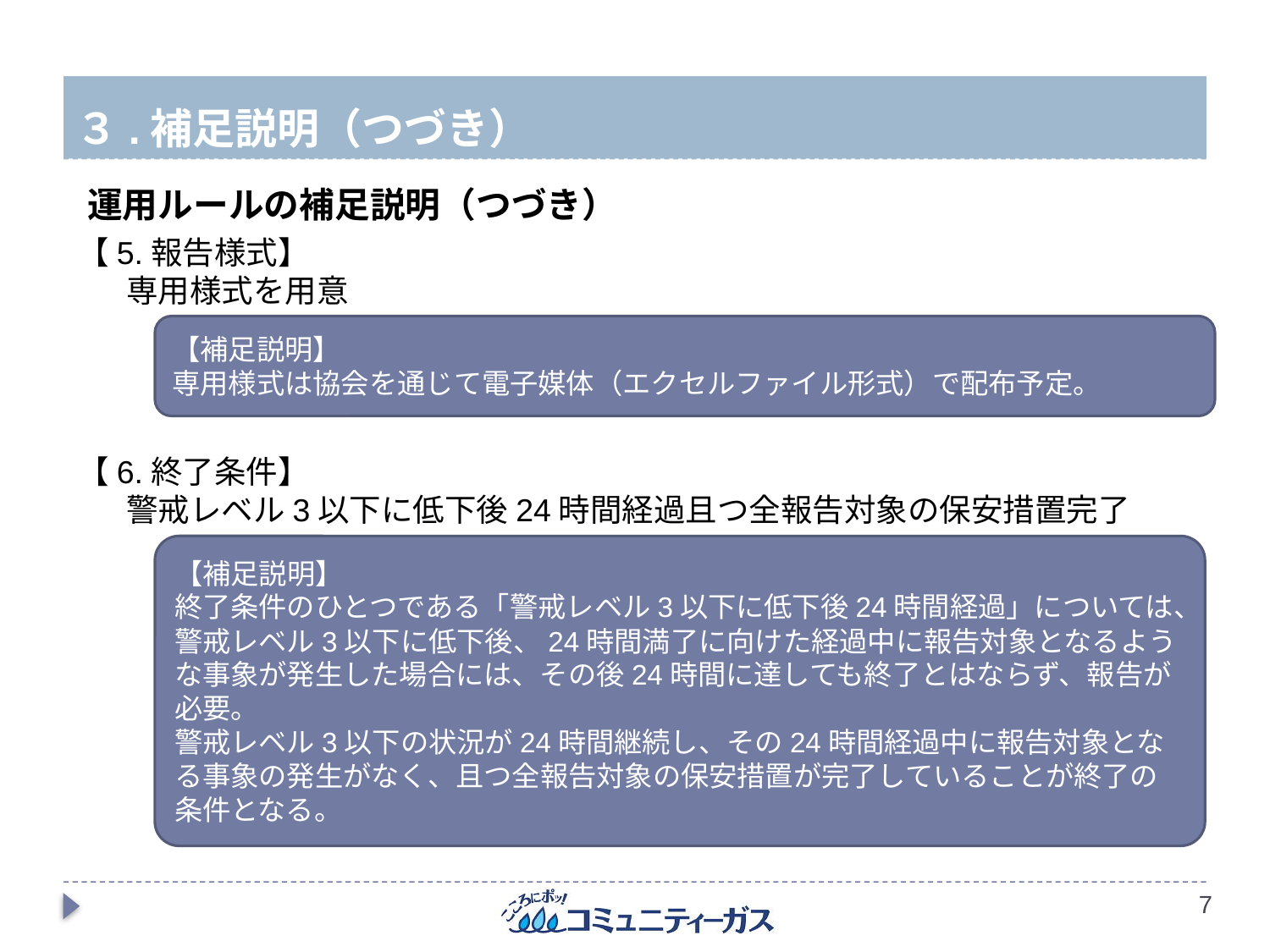

# ３.補足説明（つづき）
運用ルールの補足説明（つづき）
【5.報告様式】
専用様式を用意
【補足説明】
専用様式は協会を通じて電子媒体（エクセルファイル形式）で配布予定。
【6.終了条件】
警戒レベル3以下に低下後24時間経過且つ全報告対象の保安措置完了
【補足説明】
終了条件のひとつである「警戒レベル3以下に低下後24時間経過」については、警戒レベル3以下に低下後、24時間満了に向けた経過中に報告対象となるような事象が発生した場合には、その後24時間に達しても終了とはならず、報告が必要。
警戒レベル3以下の状況が24時間継続し、その24時間経過中に報告対象となる事象の発生がなく、且つ全報告対象の保安措置が完了していることが終了の条件となる。
7